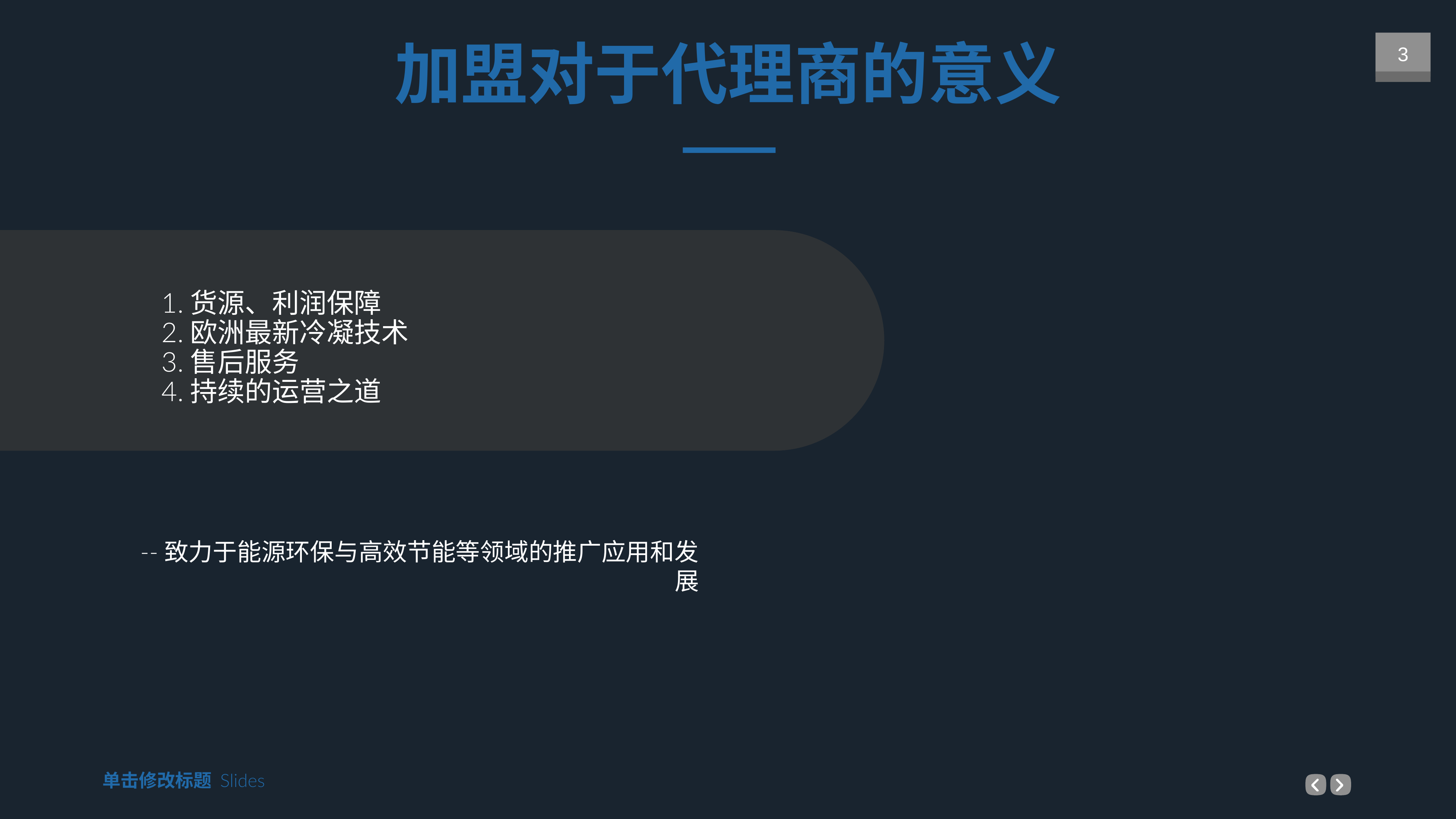

加盟对于代理商的意义

1.货源、利润保障
2.欧洲最新冷凝技术
3.售后服务
4.持续的运营之道
--致力于能源环保与高效节能等领域的推广应用和发展